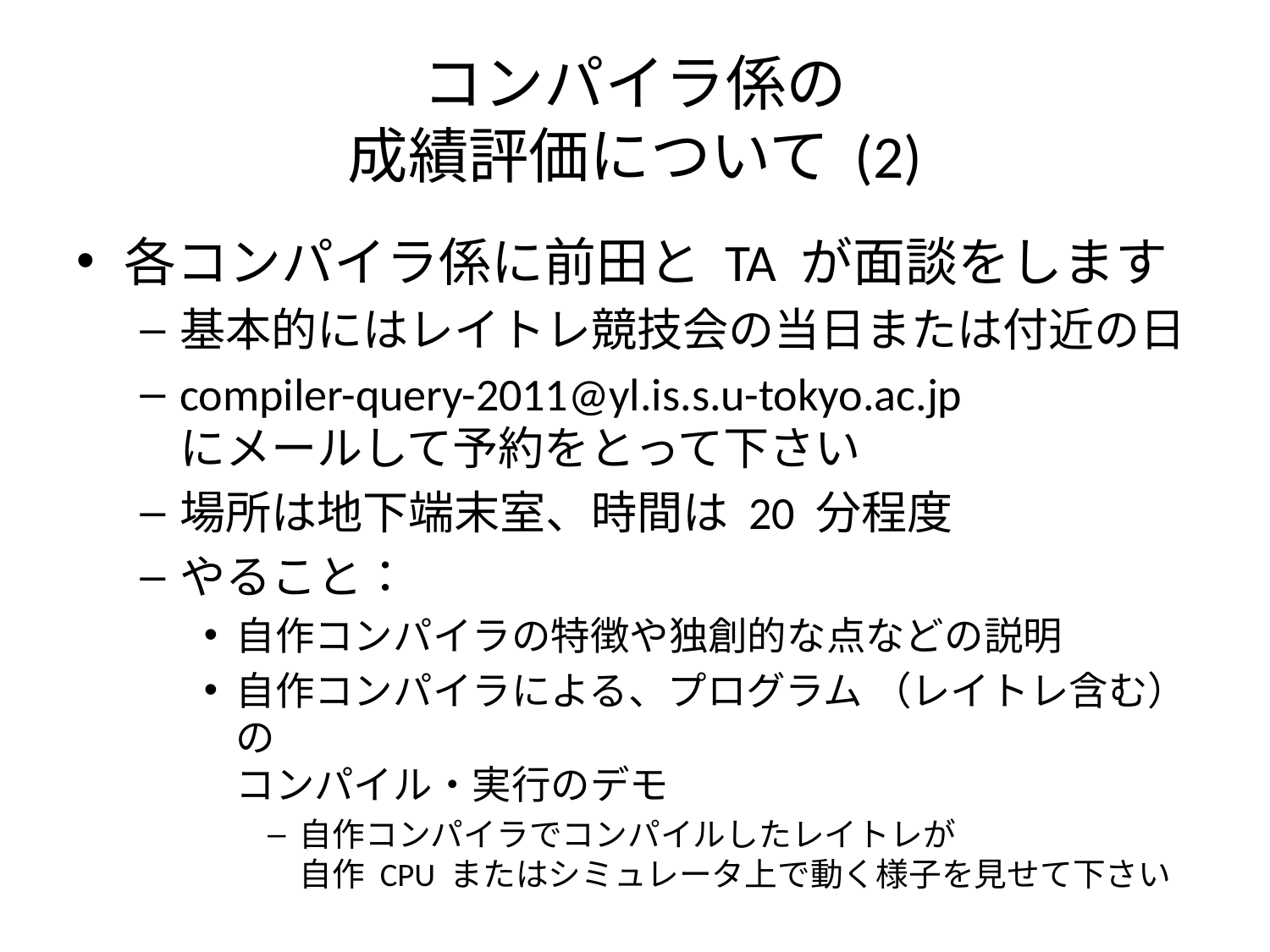

# コンパイラ係の 成績評価について (2)
各コンパイラ係に前田と TA が面談をします
基本的にはレイトレ競技会の当日または付近の日
compiler-query-2011@yl.is.s.u-tokyo.ac.jp
にメールして予約をとって下さい
場所は地下端末室、時間は 20 分程度
やること：
自作コンパイラの特徴や独創的な点などの説明
自作コンパイラによる、プログラム （レイトレ含む） の
コンパイル・実行のデモ
自作コンパイラでコンパイルしたレイトレが
自作 CPU またはシミュレータ上で動く様子を見せて下さい